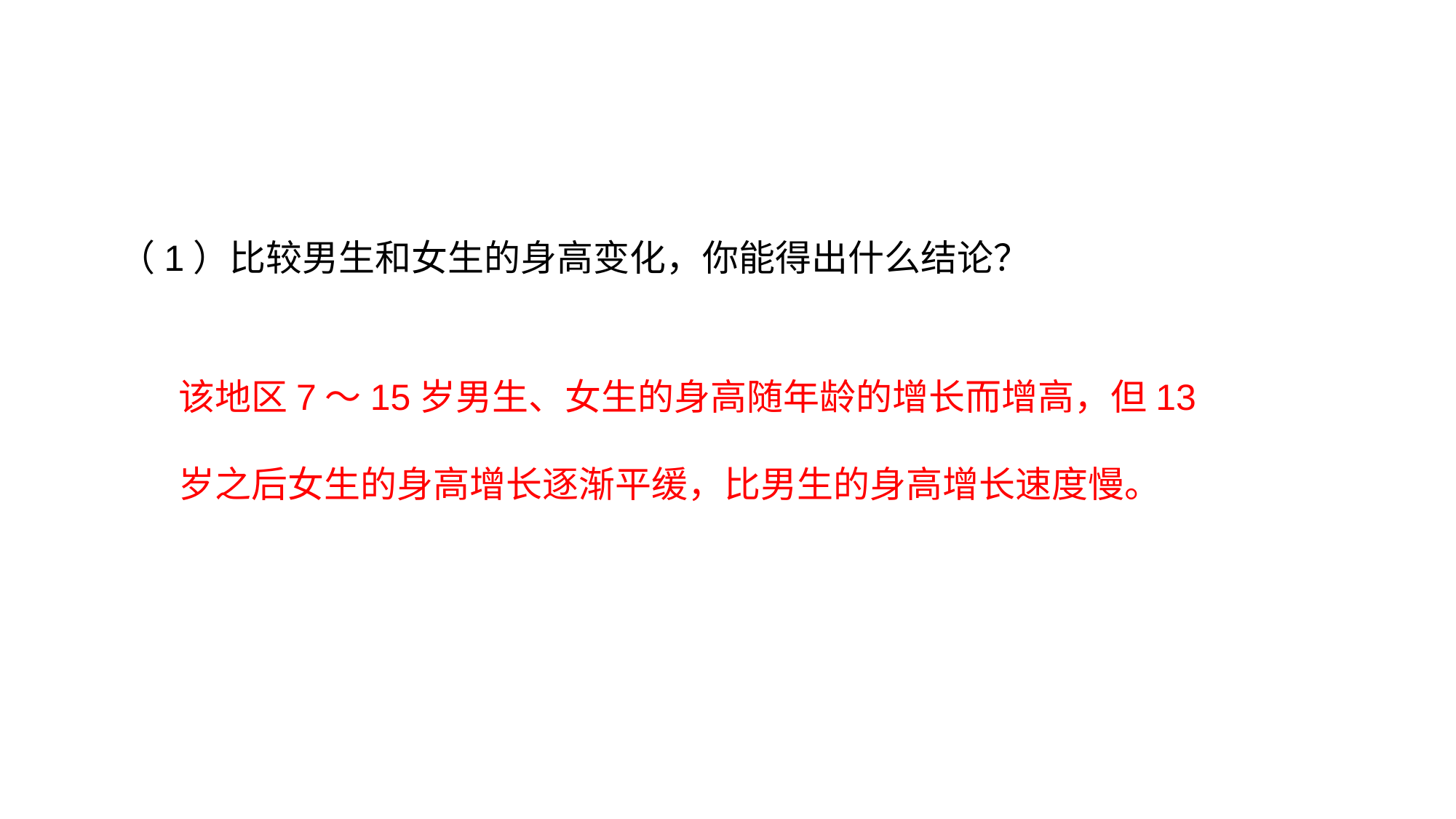

（1）比较男生和女生的身高变化，你能得出什么结论？
该地区7～15岁男生、女生的身高随年龄的增长而增高，但13岁之后女生的身高增长逐渐平缓，比男生的身高增长速度慢。